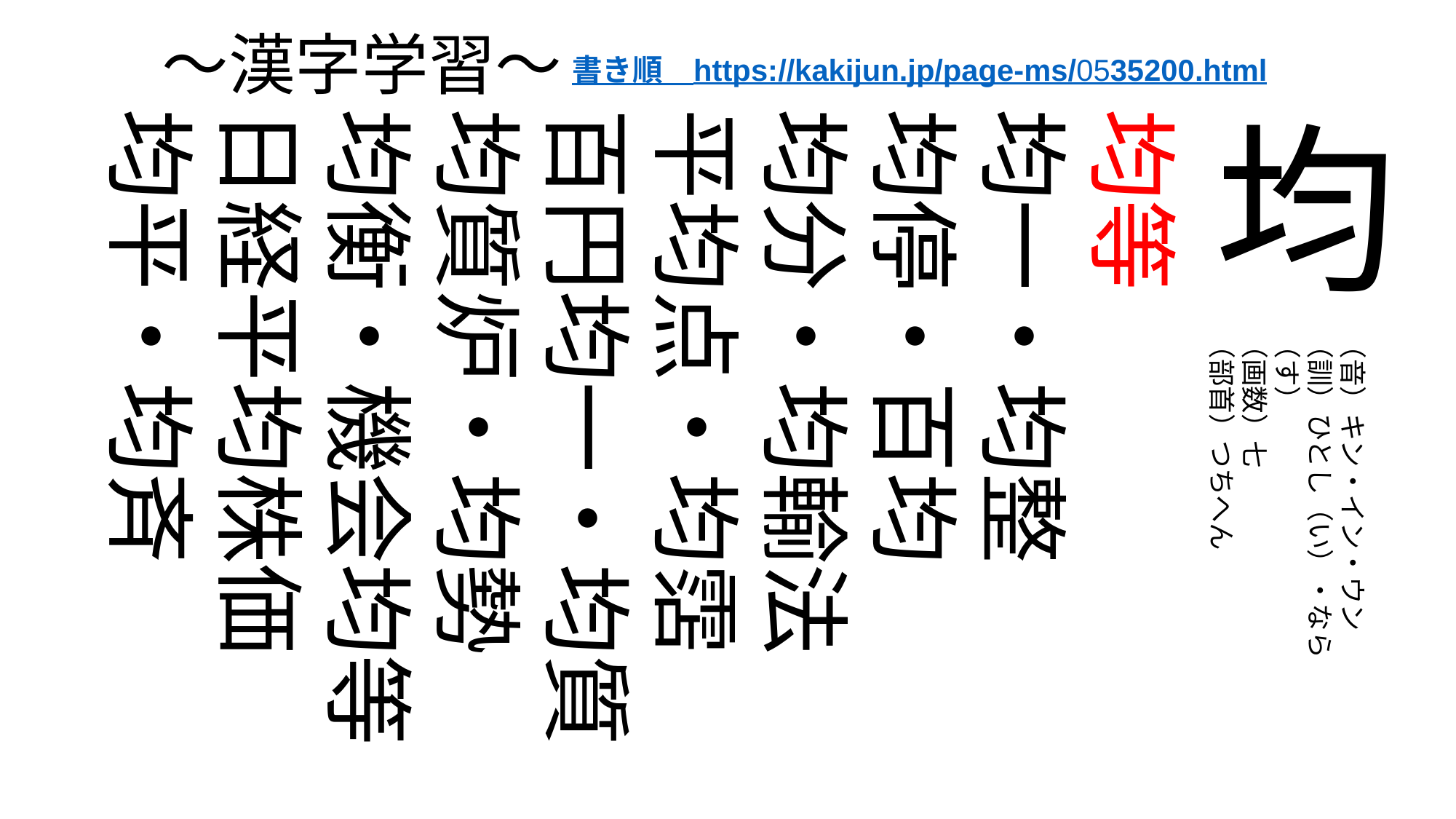

～漢字学習～
# 書き順　https://kakijun.jp/page-ms/0535200.html
均
均等
均一・均整
均停・百均
均分・均輸法
平均点・均霑
百円均一・均質
均質炉・均勢
均衡・機会均等
日経平均株価
均平・均斉
（音）キン・イン・ウン
（訓）ひとし（い）・なら（す）
（画数）七
（部首）つちへん